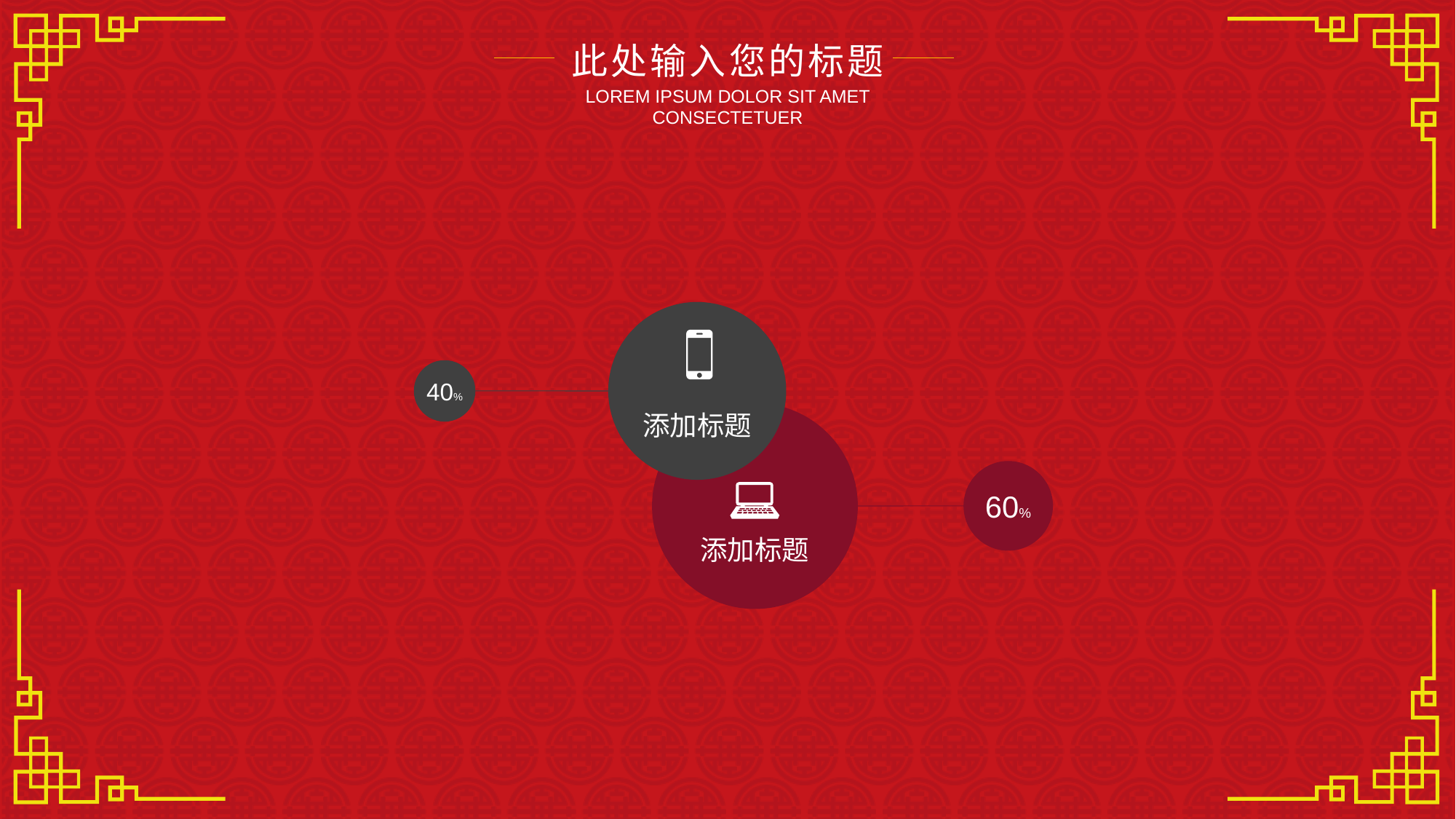

此处输入您的标题
LOREM IPSUM DOLOR SIT AMET CONSECTETUER
添加标题

40%
添加标题
60%